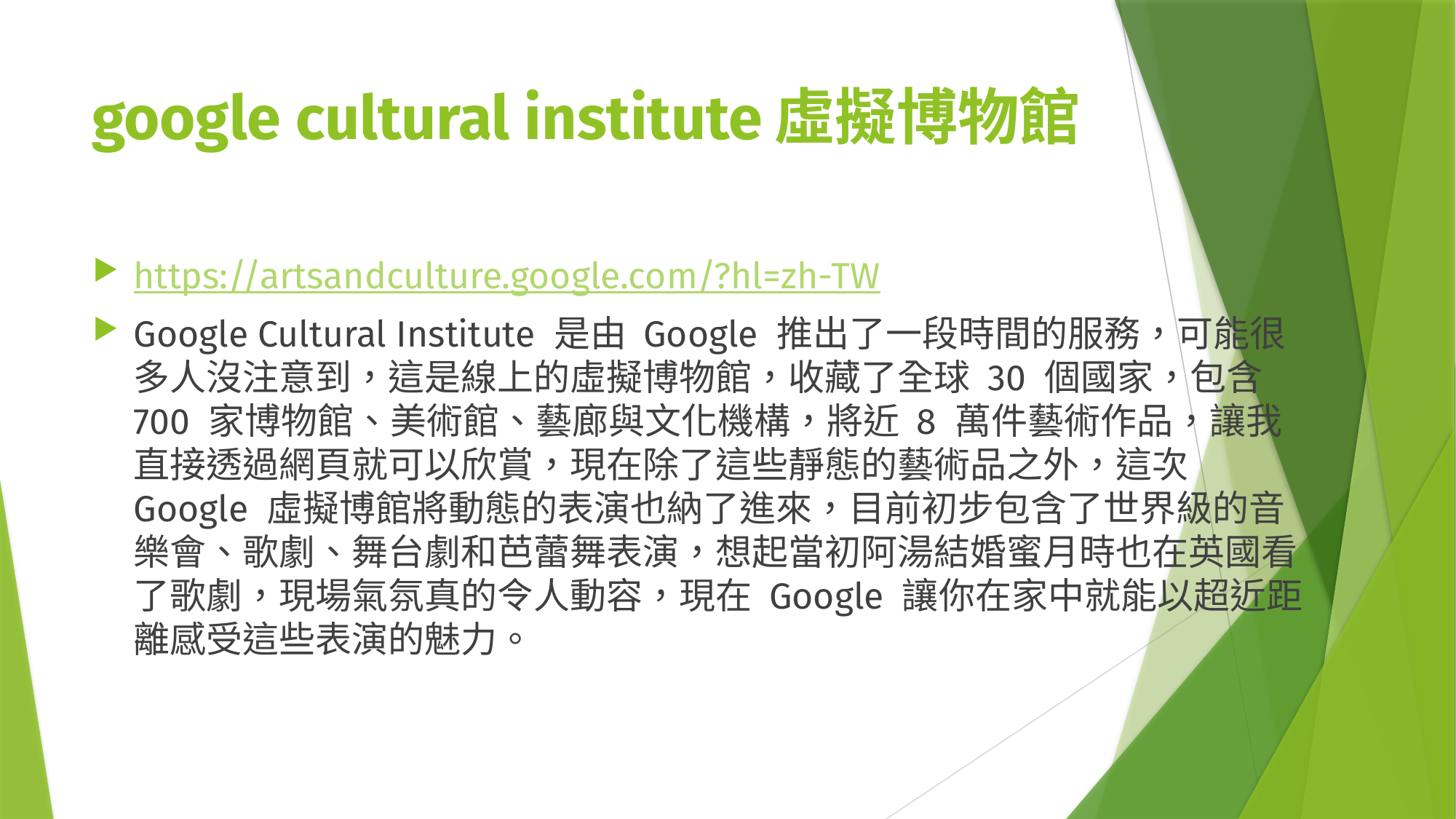

# google cultural institute虛擬博物館
https://artsandculture.google.com/?hl=zh-TW
Google Cultural Institute 是由 Google 推出了一段時間的服務，可能很多人沒注意到，這是線上的虛擬博物館，收藏了全球 30 個國家，包含 700 家博物館、美術館、藝廊與文化機構，將近 8 萬件藝術作品，讓我直接透過網頁就可以欣賞，現在除了這些靜態的藝術品之外，這次 Google 虛擬博館將動態的表演也納了進來，目前初步包含了世界級的音樂會、歌劇、舞台劇和芭蕾舞表演，想起當初阿湯結婚蜜月時也在英國看了歌劇，現場氣氛真的令人動容，現在 Google 讓你在家中就能以超近距離感受這些表演的魅力。